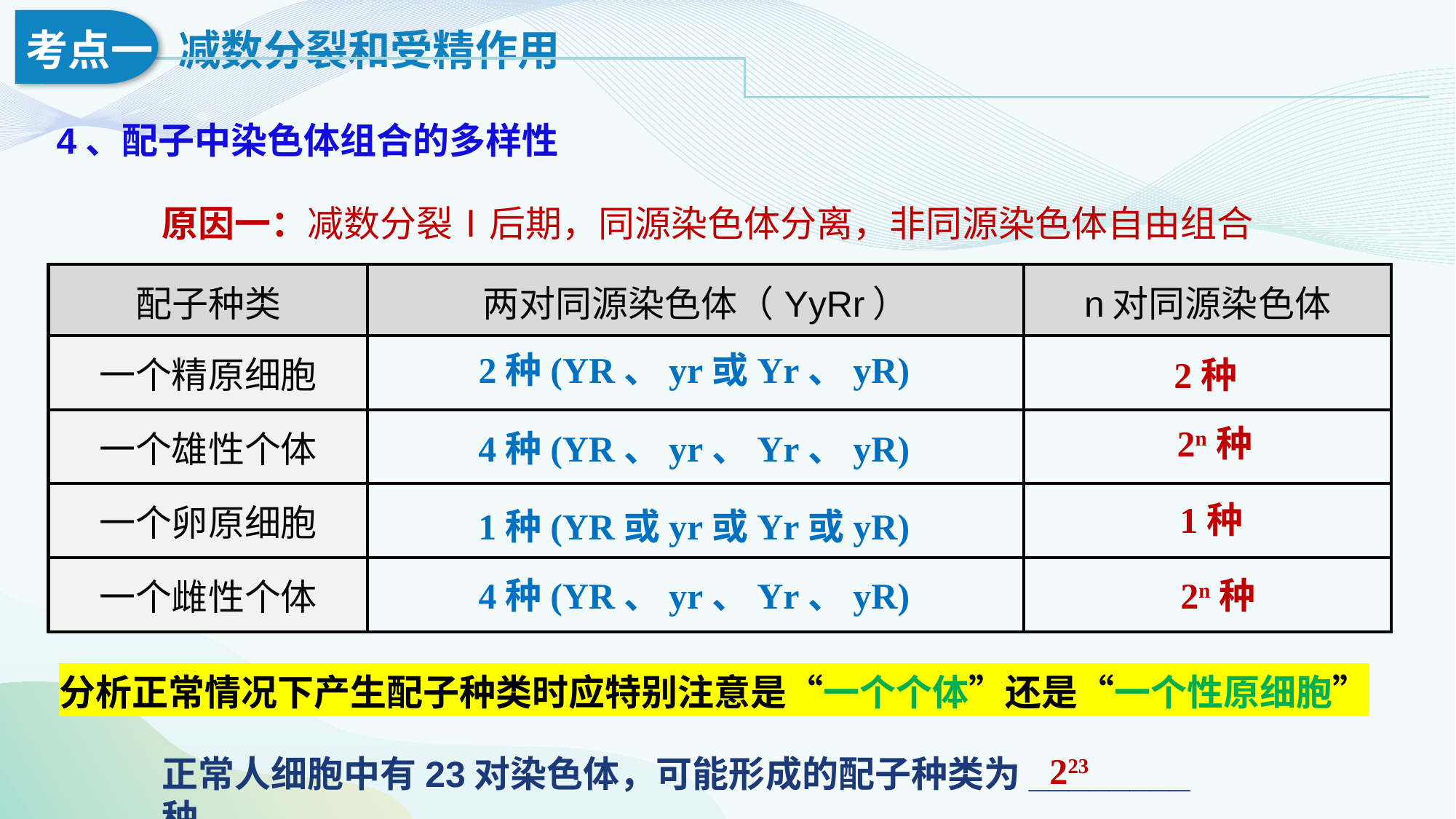

4、配子中染色体组合的多样性
原因一：减数分裂Ⅰ后期，同源染色体分离，非同源染色体自由组合
| 配子种类 | 两对同源染色体（YyRr） | n对同源染色体 |
| --- | --- | --- |
| 一个精原细胞 |  |  |
| 一个雄性个体 |  |  |
| 一个卵原细胞 |  |  |
| 一个雌性个体 |  |  |
2种(YR、yr或Yr、yR)
2种
2n种
4种(YR、yr、Yr、yR)
1种
1种(YR或yr或Yr或yR)
4种(YR、yr、Yr、yR)
2n种
分析正常情况下产生配子种类时应特别注意是“一个个体”还是“一个性原细胞”
223
正常人细胞中有23对染色体，可能形成的配子种类为________种